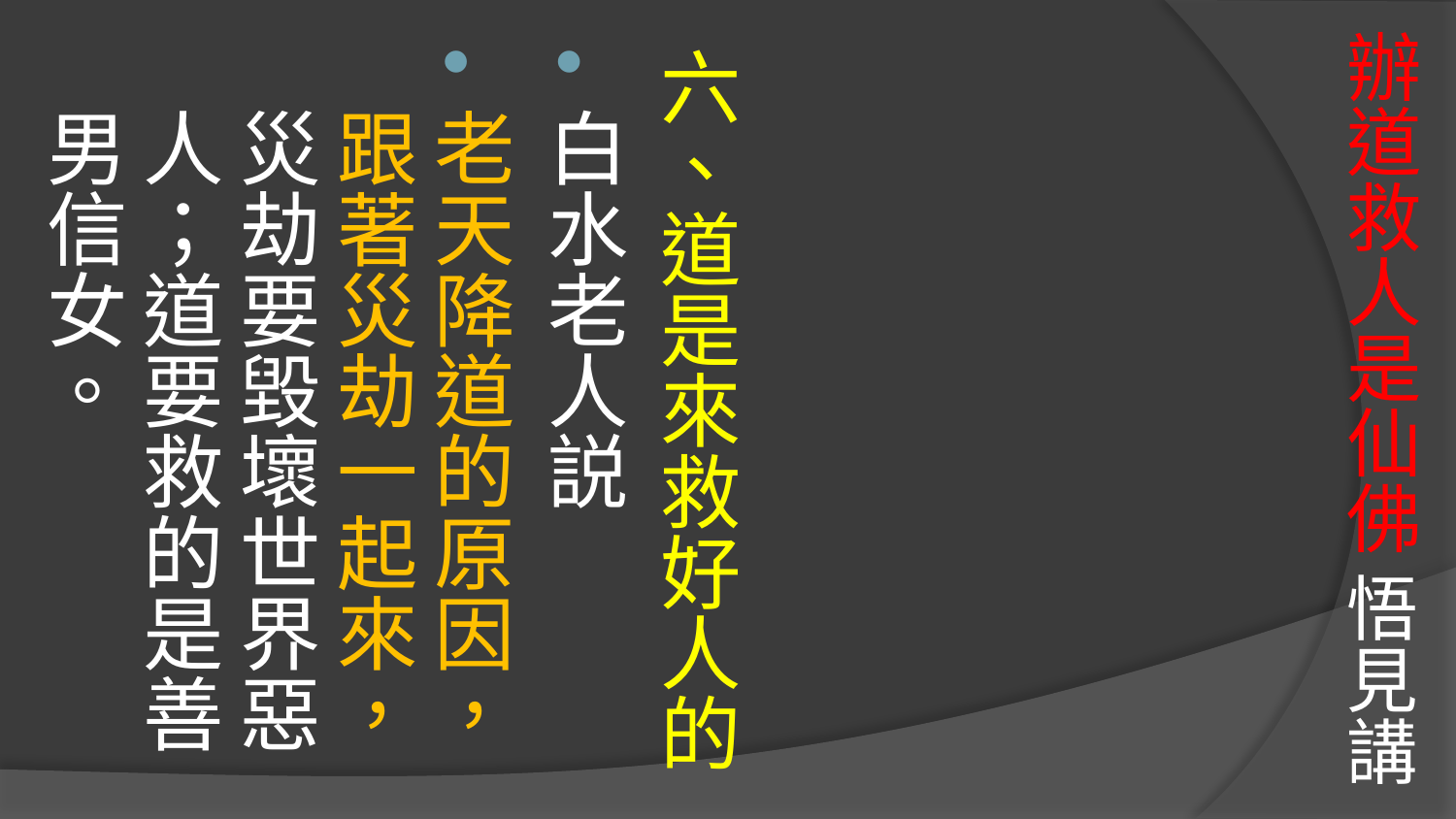

# 辦道救人是仙佛 悟見講
六、道是來救好人的
白水老人説
老天降道的原因，跟著災劫一起來，災劫要毀壞世界惡人；道要救的是善男信女。